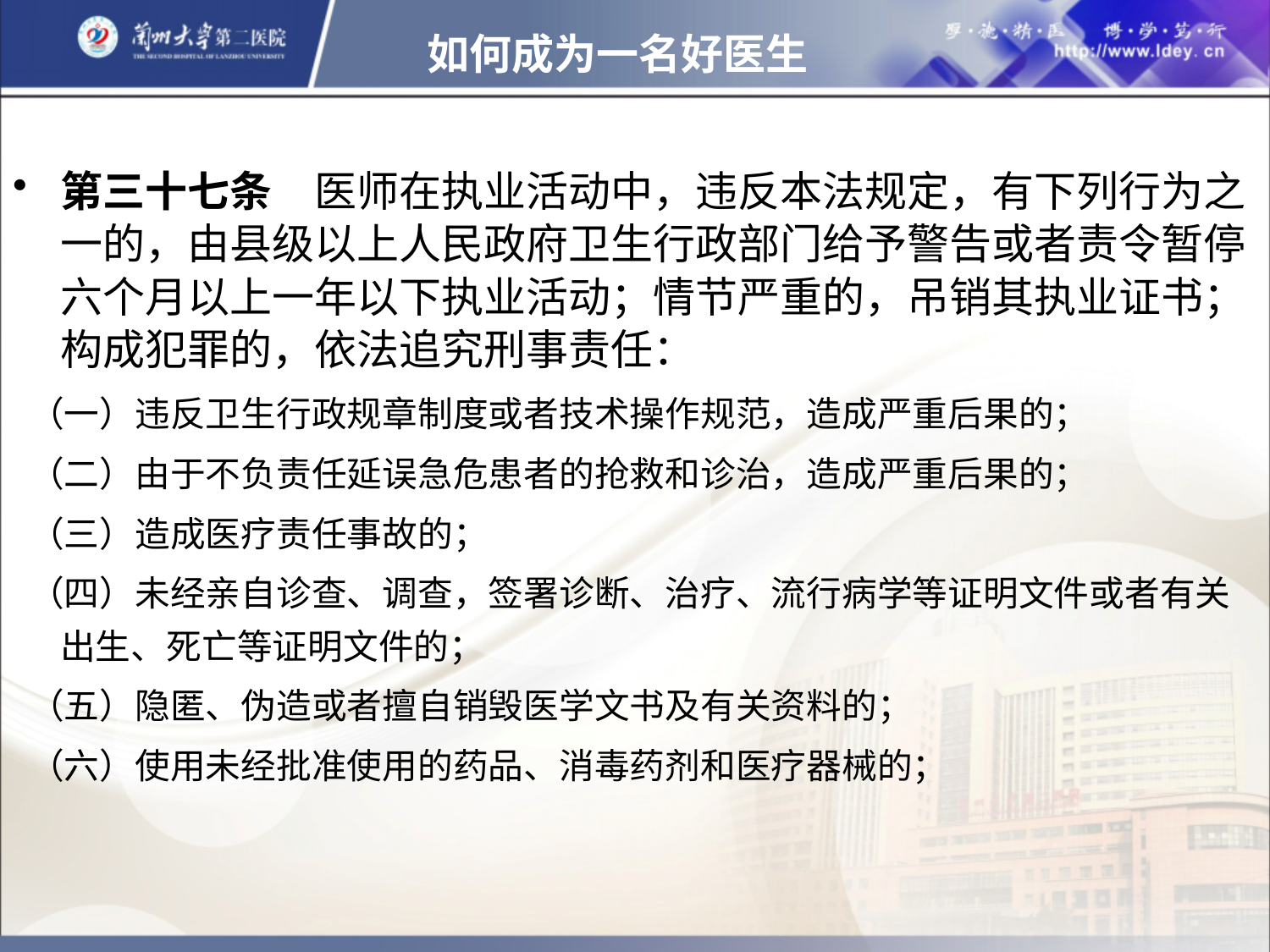

如何成为一名好医生
第三十七条　医师在执业活动中，违反本法规定，有下列行为之一的，由县级以上人民政府卫生行政部门给予警告或者责令暂停六个月以上一年以下执业活动；情节严重的，吊销其执业证书；构成犯罪的，依法追究刑事责任：
 （一）违反卫生行政规章制度或者技术操作规范，造成严重后果的；
 （二）由于不负责任延误急危患者的抢救和诊治，造成严重后果的；
 （三）造成医疗责任事故的；
 （四）未经亲自诊查、调查，签署诊断、治疗、流行病学等证明文件或者有关出生、死亡等证明文件的；
 （五）隐匿、伪造或者擅自销毁医学文书及有关资料的；
 （六）使用未经批准使用的药品、消毒药剂和医疗器械的；